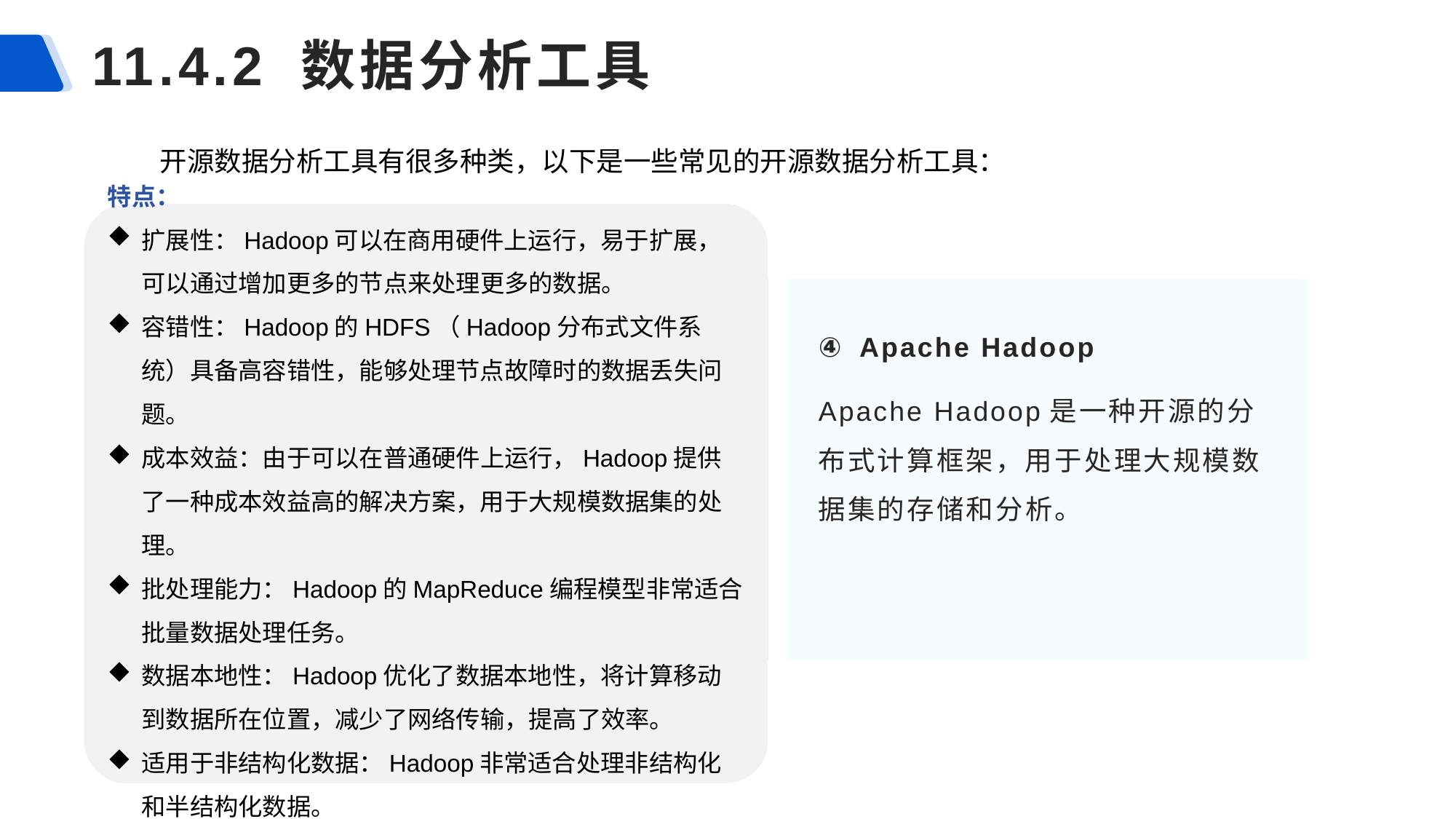

# 11.4.2 数据分析工具
开源数据分析工具有很多种类，以下是一些常见的开源数据分析工具：
特点：
扩展性：Hadoop可以在商用硬件上运行，易于扩展，可以通过增加更多的节点来处理更多的数据。
容错性：Hadoop的HDFS（Hadoop分布式文件系统）具备高容错性，能够处理节点故障时的数据丢失问题。
成本效益：由于可以在普通硬件上运行，Hadoop提供了一种成本效益高的解决方案，用于大规模数据集的处理。
批处理能力：Hadoop的MapReduce编程模型非常适合批量数据处理任务。
数据本地性：Hadoop优化了数据本地性，将计算移动到数据所在位置，减少了网络传输，提高了效率。
适用于非结构化数据：Hadoop非常适合处理非结构化和半结构化数据。

Apache Hadoop
Apache Hadoop是一种开源的分布式计算框架，用于处理大规模数据集的存储和分析。